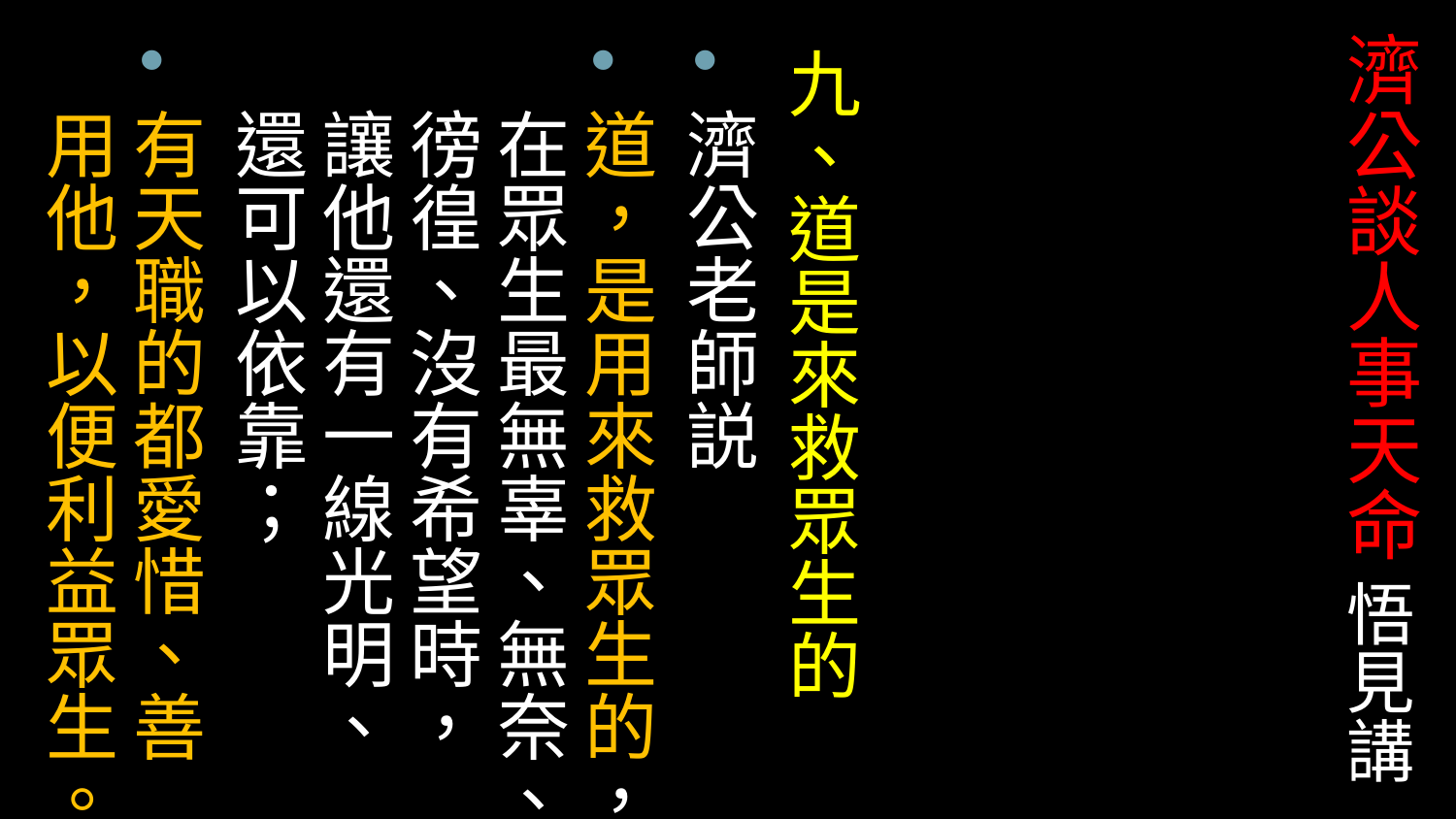

# 濟公談人事天命 悟見講
九、道是來救眾生的
濟公老師説
道，是用來救眾生的，在眾生最無辜、無奈、徬徨、沒有希望時，讓他還有一線光明、還可以依靠；
有天職的都愛惜、善用他，以便利益眾生。